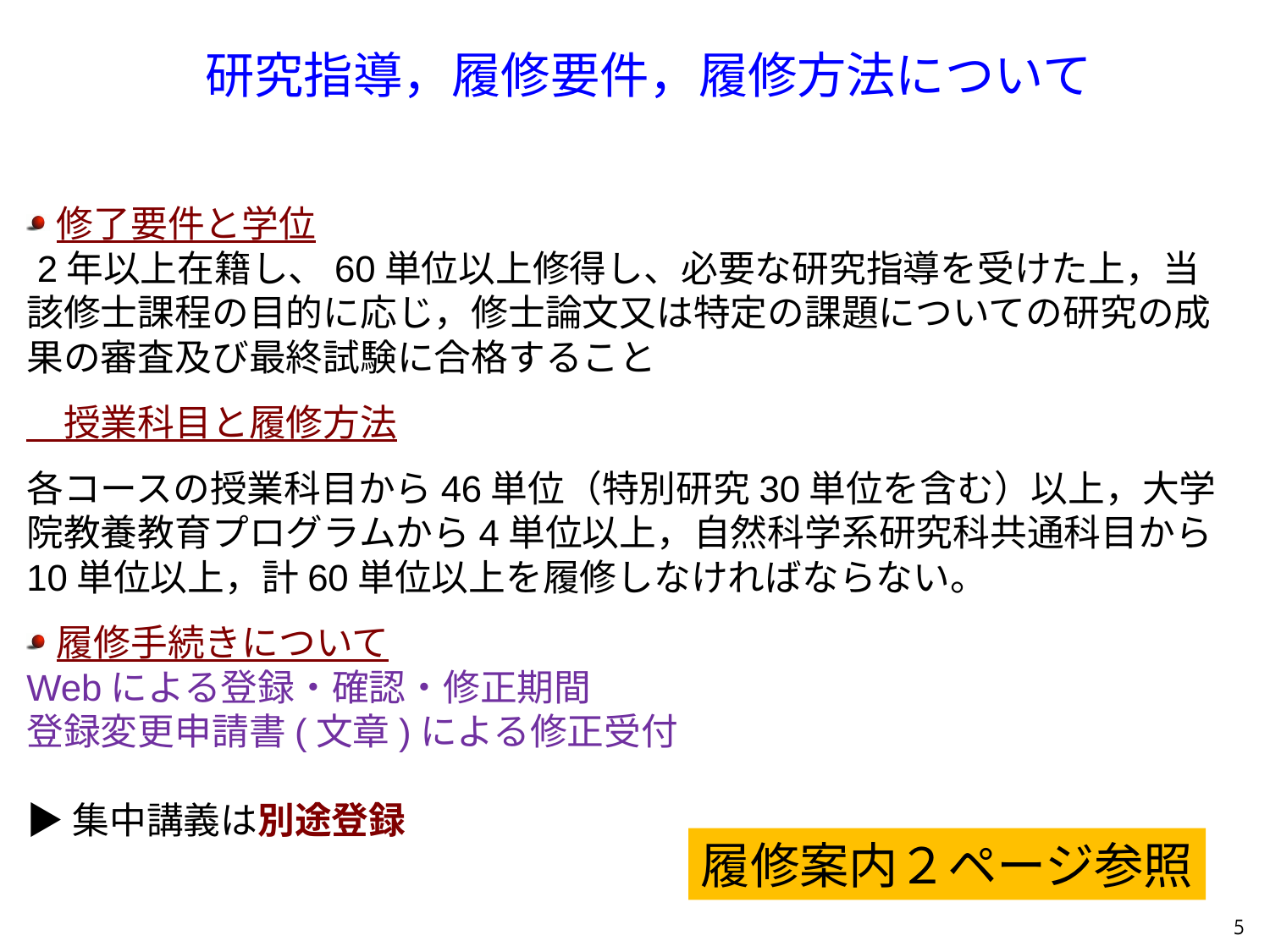

研究指導，履修要件，履修方法について
修了要件と学位
 2年以上在籍し、60単位以上修得し、必要な研究指導を受けた上，当該修士課程の目的に応じ，修士論文又は特定の課題についての研究の成果の審査及び最終試験に合格すること
　授業科目と履修方法
各コースの授業科目から46単位（特別研究30単位を含む）以上，大学院教養教育プログラムから4単位以上，自然科学系研究科共通科目から10単位以上，計60単位以上を履修しなければならない。
履修手続きについて
Webによる登録・確認・修正期間
登録変更申請書(文章)による修正受付

▶集中講義は別途登録

履修案内２ページ参照
5